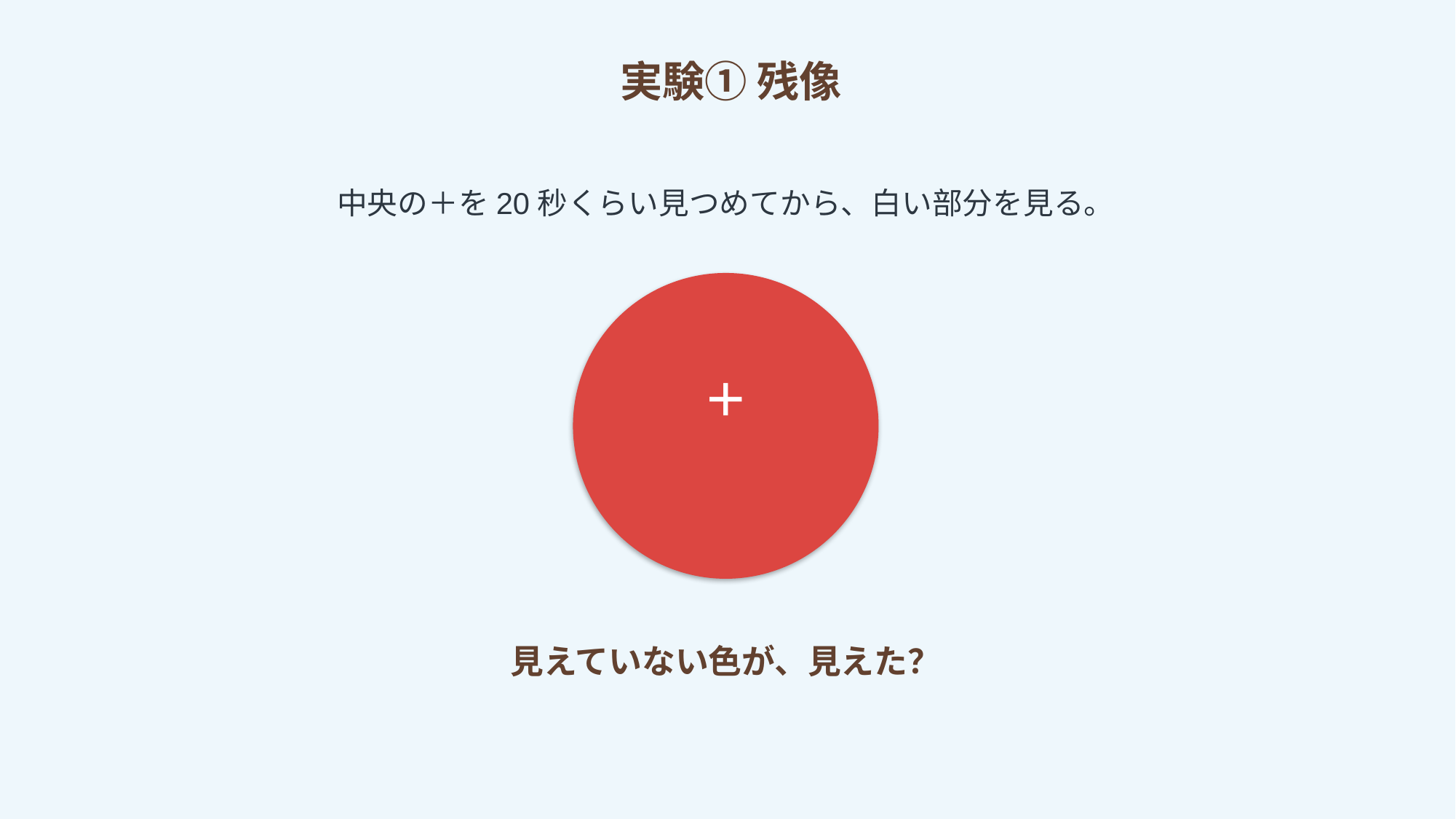

実験① 残像
中央の＋を20秒くらい見つめてから、白い部分を見る。

＋
見えていない色が、見えた？